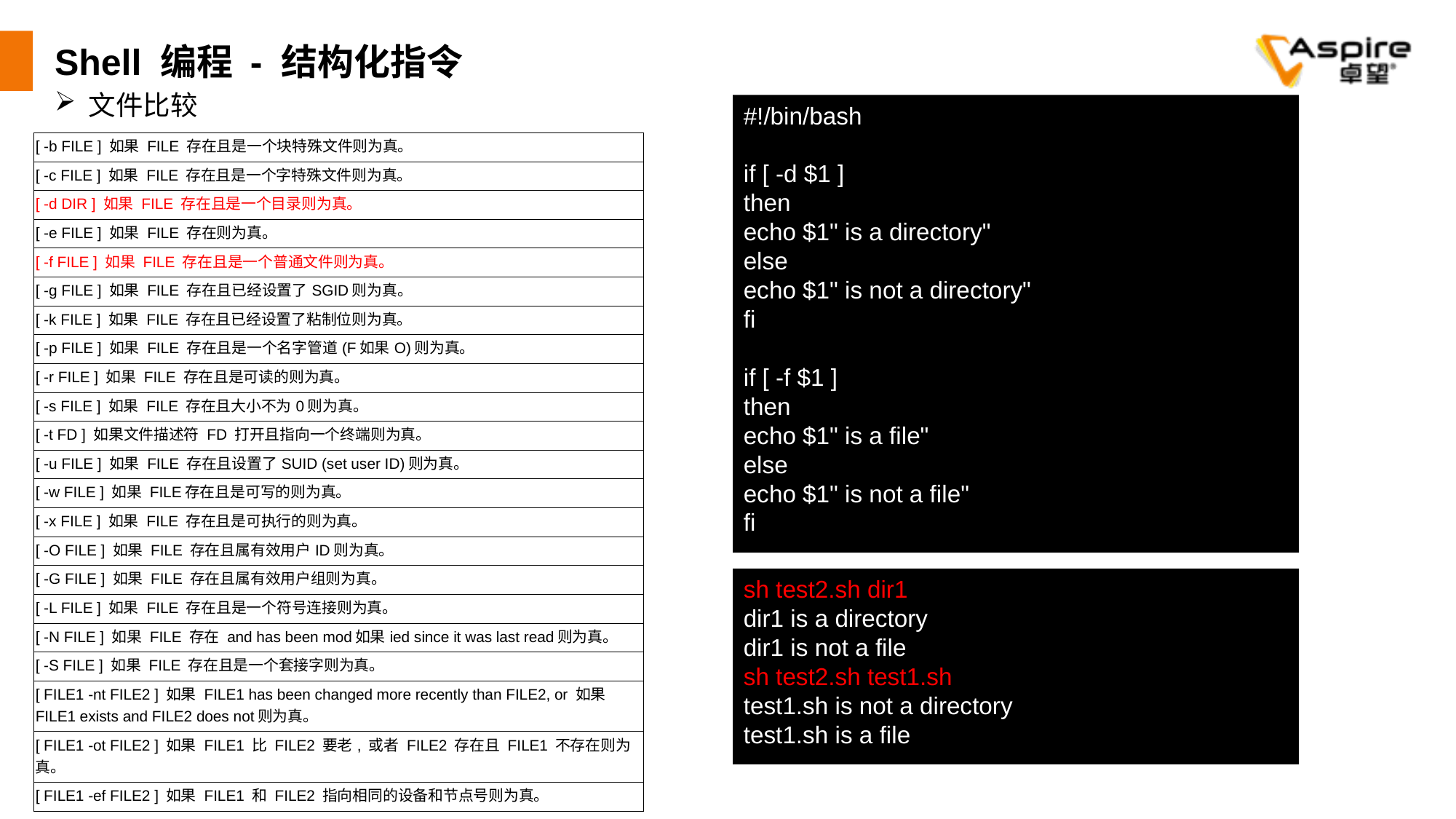

# Shell 编程 - 结构化指令
文件比较
#!/bin/bash

if [ -d $1 ]
then
echo $1" is a directory"
else
echo $1" is not a directory"
fi

if [ -f $1 ]
then
echo $1" is a file"
else
echo $1" is not a file"
fi
| [ -b FILE ] 如果 FILE 存在且是一个块特殊文件则为真。 |
| --- |
| [ -c FILE ] 如果 FILE 存在且是一个字特殊文件则为真。 |
| [ -d DIR ] 如果 FILE 存在且是一个目录则为真。 |
| [ -e FILE ] 如果 FILE 存在则为真。 |
| [ -f FILE ] 如果 FILE 存在且是一个普通文件则为真。 |
| [ -g FILE ] 如果 FILE 存在且已经设置了SGID则为真。 |
| [ -k FILE ] 如果 FILE 存在且已经设置了粘制位则为真。 |
| [ -p FILE ] 如果 FILE 存在且是一个名字管道(F如果O)则为真。 |
| [ -r FILE ] 如果 FILE 存在且是可读的则为真。 |
| [ -s FILE ] 如果 FILE 存在且大小不为0则为真。 |
| [ -t FD ] 如果文件描述符 FD 打开且指向一个终端则为真。 |
| [ -u FILE ] 如果 FILE 存在且设置了SUID (set user ID)则为真。 |
| [ -w FILE ] 如果 FILE存在且是可写的则为真。 |
| [ -x FILE ] 如果 FILE 存在且是可执行的则为真。 |
| [ -O FILE ] 如果 FILE 存在且属有效用户ID则为真。 |
| [ -G FILE ] 如果 FILE 存在且属有效用户组则为真。 |
| [ -L FILE ] 如果 FILE 存在且是一个符号连接则为真。 |
| [ -N FILE ] 如果 FILE 存在 and has been mod如果ied since it was last read则为真。 |
| [ -S FILE ] 如果 FILE 存在且是一个套接字则为真。 |
| [ FILE1 -nt FILE2 ] 如果 FILE1 has been changed more recently than FILE2, or 如果 FILE1 exists and FILE2 does not则为真。 |
| [ FILE1 -ot FILE2 ] 如果 FILE1 比 FILE2 要老, 或者 FILE2 存在且 FILE1 不存在则为真。 |
| [ FILE1 -ef FILE2 ] 如果 FILE1 和 FILE2 指向相同的设备和节点号则为真。 |
sh test2.sh dir1
dir1 is a directory
dir1 is not a file
sh test2.sh test1.sh
test1.sh is not a directory
test1.sh is a file